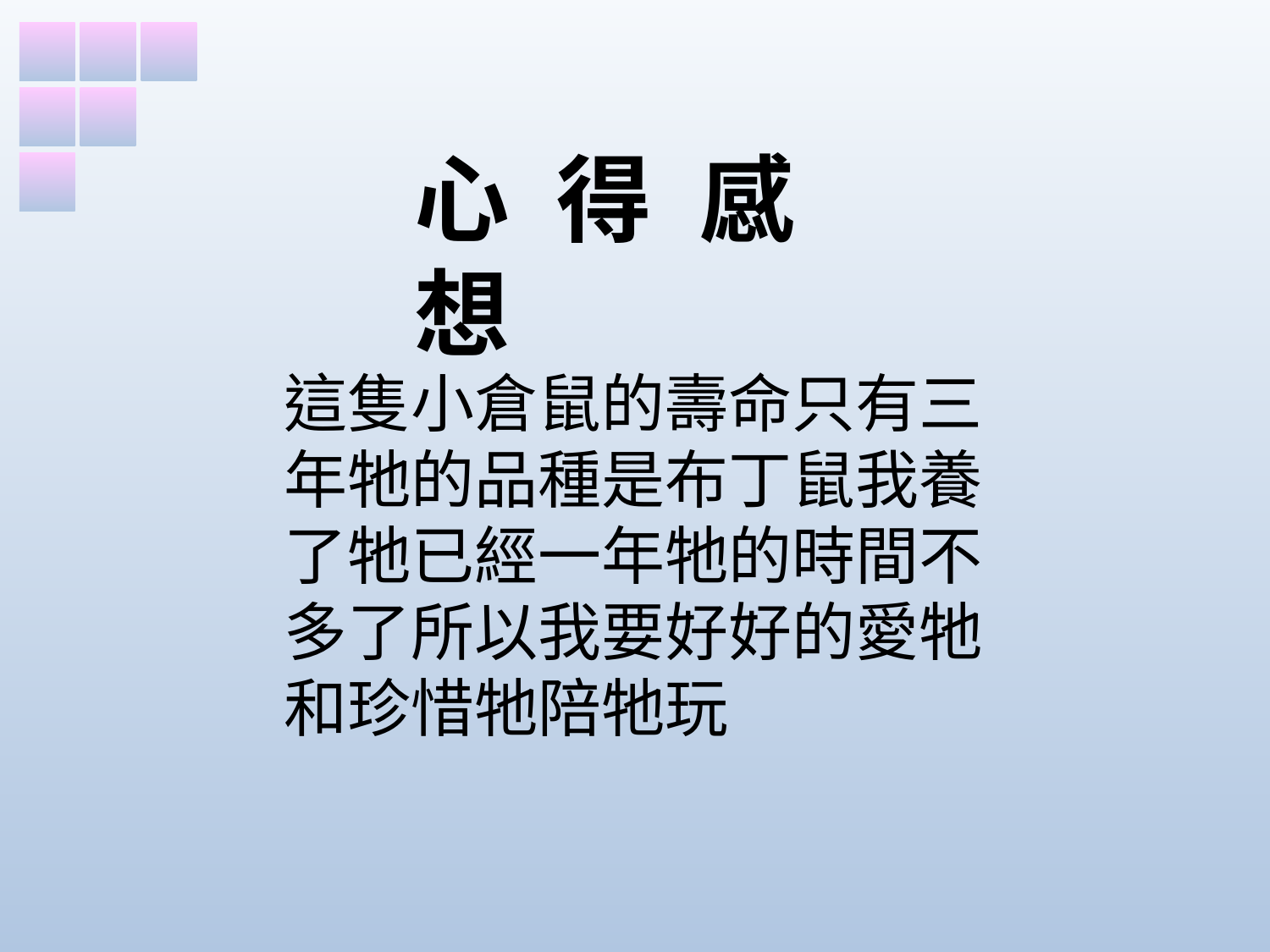

心 得 感 想
這隻小倉鼠的壽命只有三年牠的品種是布丁鼠我養了牠已經一年牠的時間不多了所以我要好好的愛牠和珍惜牠陪牠玩